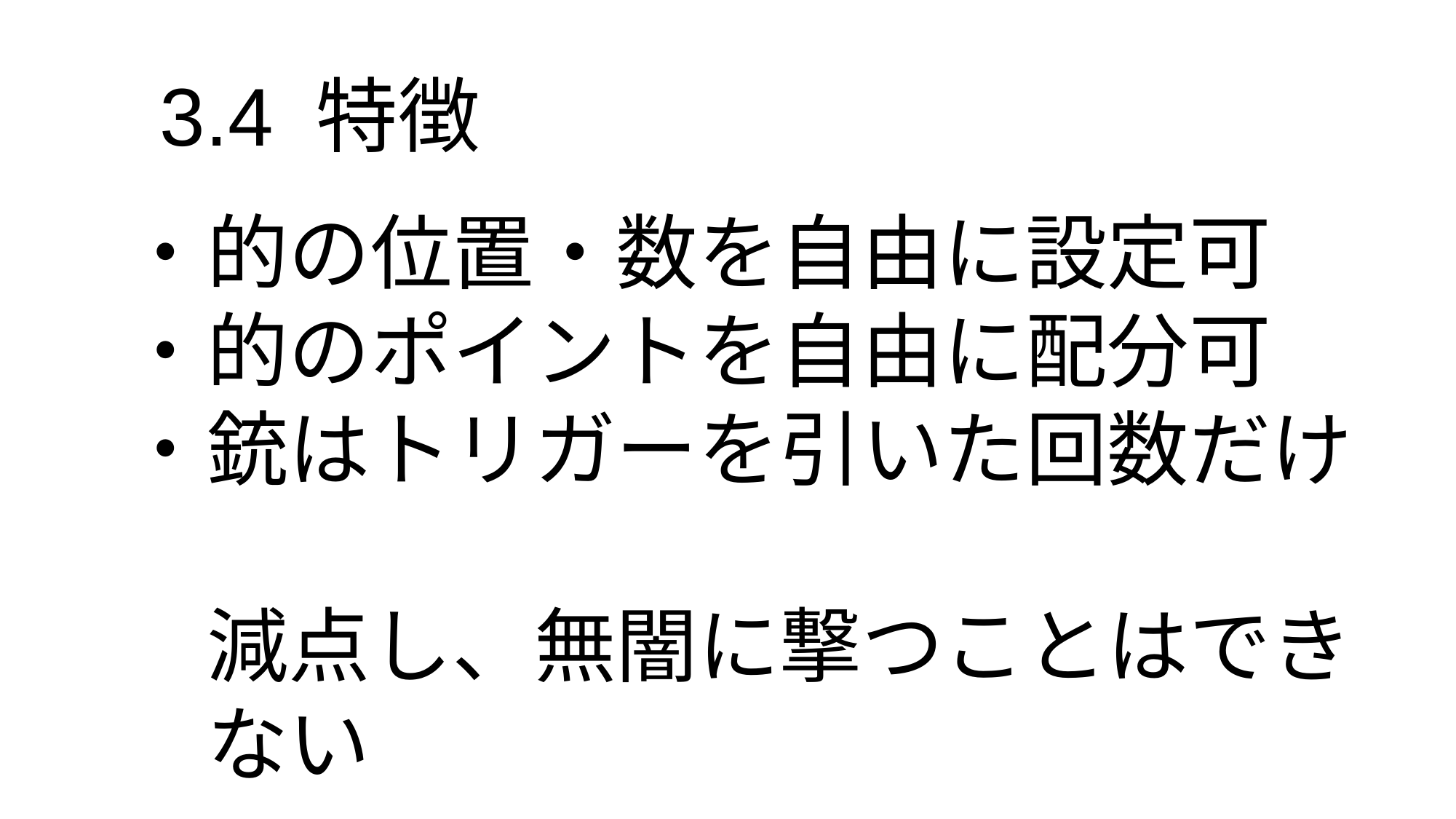

3.4 特徴
・的の位置・数を自由に設定可
・的のポイントを自由に配分可
・銃はトリガーを引いた回数だけ
　減点し、無闇に撃つことはでき
　ない